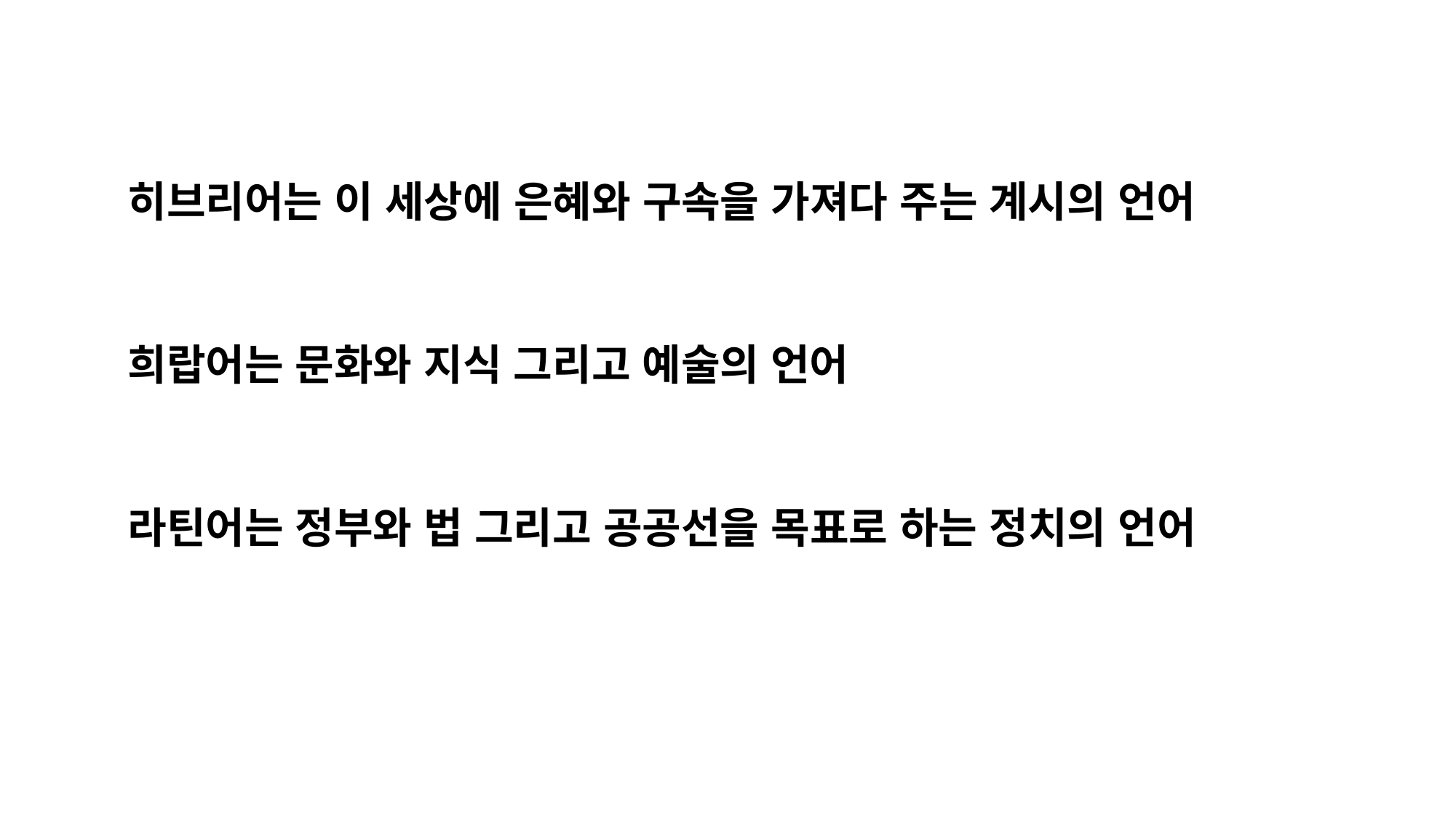

히브리어는 이 세상에 은혜와 구속을 가져다 주는 계시의 언어

희랍어는 문화와 지식 그리고 예술의 언어

라틴어는 정부와 법 그리고 공공선을 목표로 하는 정치의 언어